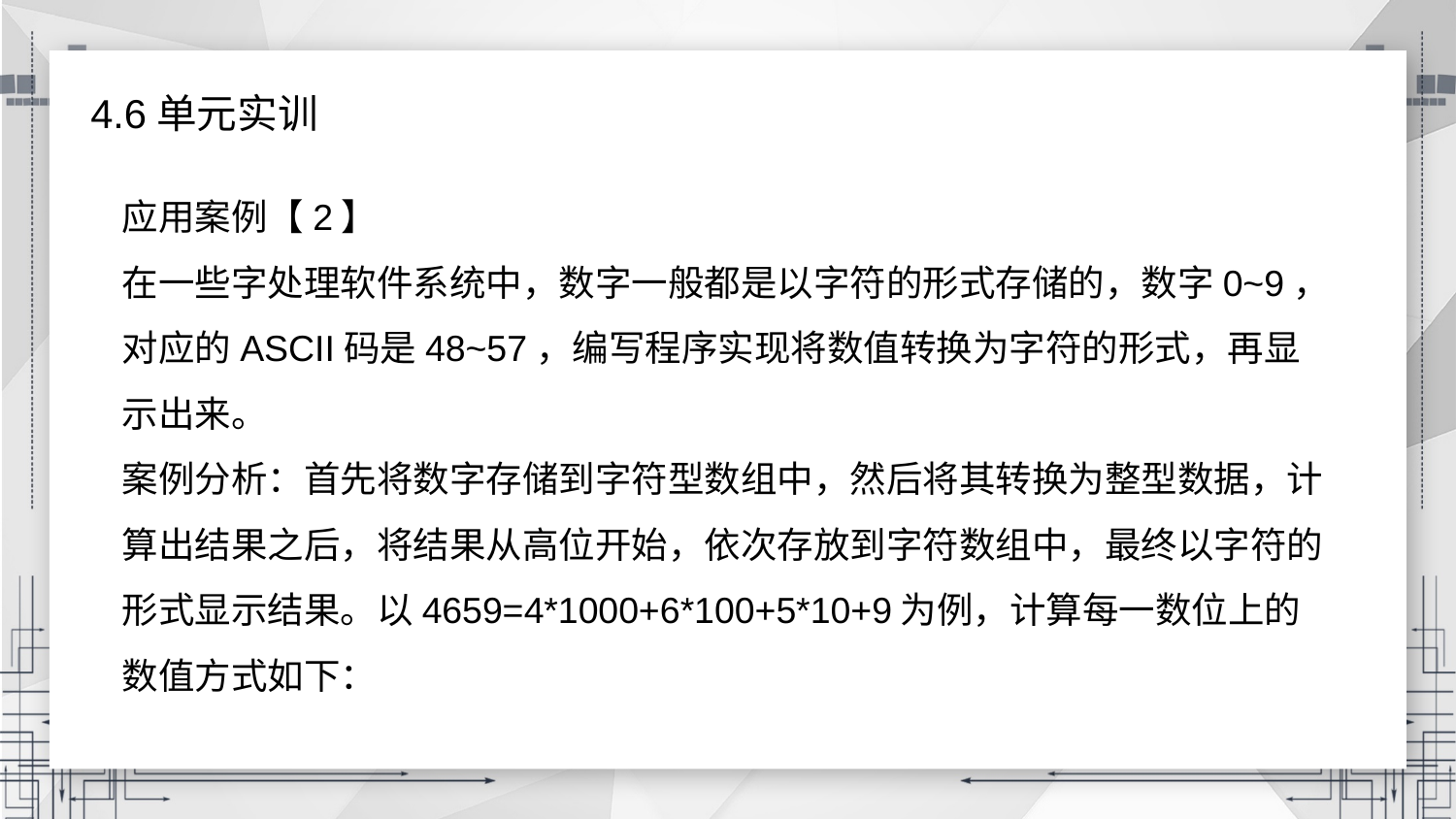

4.6单元实训
应用案例【2】
在一些字处理软件系统中，数字一般都是以字符的形式存储的，数字0~9，对应的ASCII码是48~57，编写程序实现将数值转换为字符的形式，再显示出来。
案例分析：首先将数字存储到字符型数组中，然后将其转换为整型数据，计算出结果之后，将结果从高位开始，依次存放到字符数组中，最终以字符的形式显示结果。以4659=4*1000+6*100+5*10+9为例，计算每一数位上的数值方式如下：